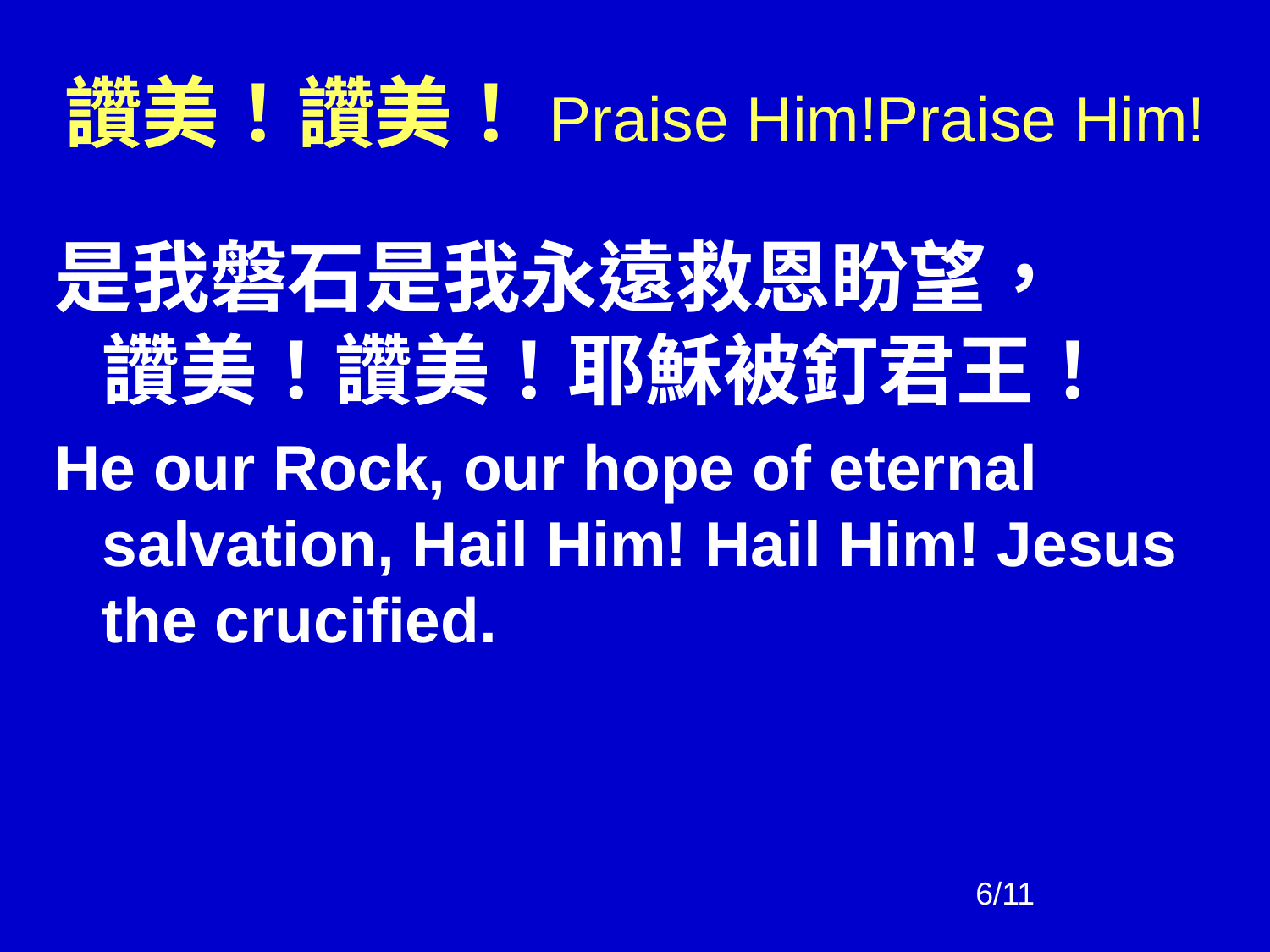

# 讚美！讚美！Praise Him!Praise Him!
是我磐石是我永遠救恩盼望，
讚美！讚美！耶穌被釘君王！
He our Rock, our hope of eternal salvation, Hail Him! Hail Him! Jesus the crucified.

6/11